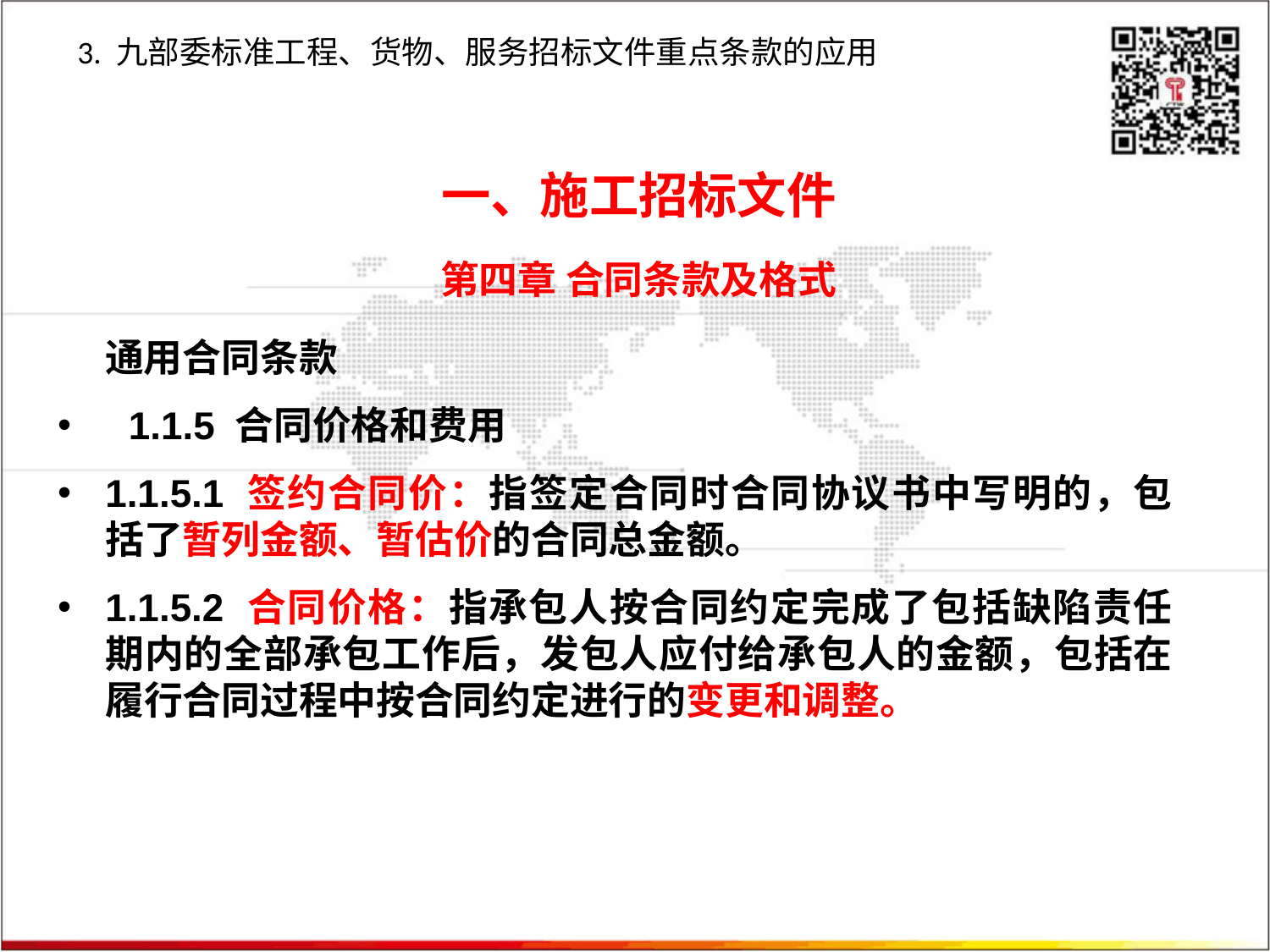

3. 九部委标准工程、货物、服务招标文件重点条款的应用
一、施工招标文件
第四章 合同条款及格式
通用合同条款
 1.1.5 合同价格和费用
1.1.5.1 签约合同价：指签定合同时合同协议书中写明的，包括了暂列金额、暂估价的合同总金额。
1.1.5.2 合同价格：指承包人按合同约定完成了包括缺陷责任期内的全部承包工作后，发包人应付给承包人的金额，包括在履行合同过程中按合同约定进行的变更和调整。